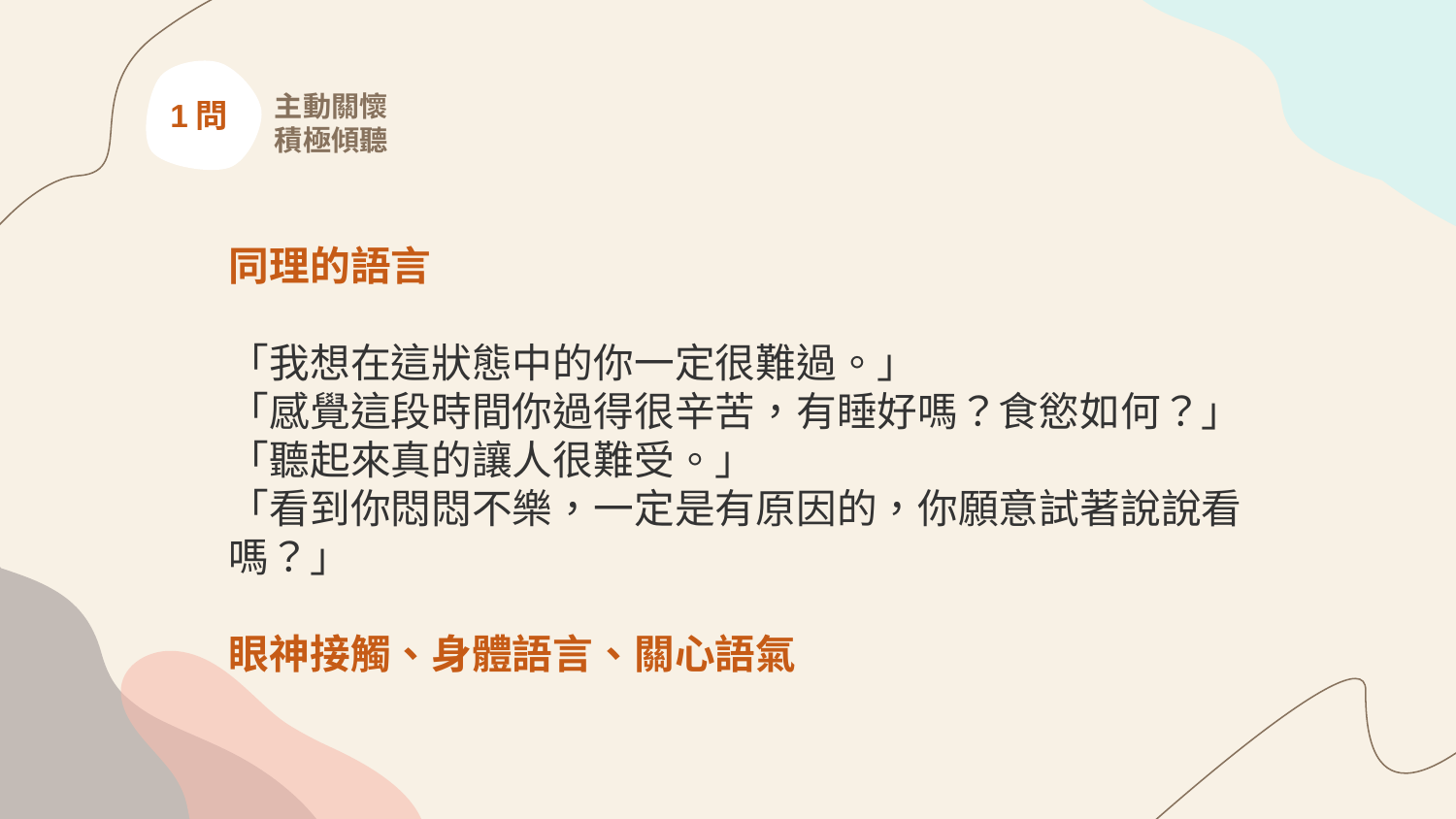

1問
主動關懷
積極傾聽
同理的語言
「我想在這狀態中的你一定很難過。」
「感覺這段時間你過得很辛苦，有睡好嗎？食慾如何？」
「聽起來真的讓人很難受。」
「看到你悶悶不樂，一定是有原因的，你願意試著說說看嗎？」
眼神接觸、身體語言、關心語氣